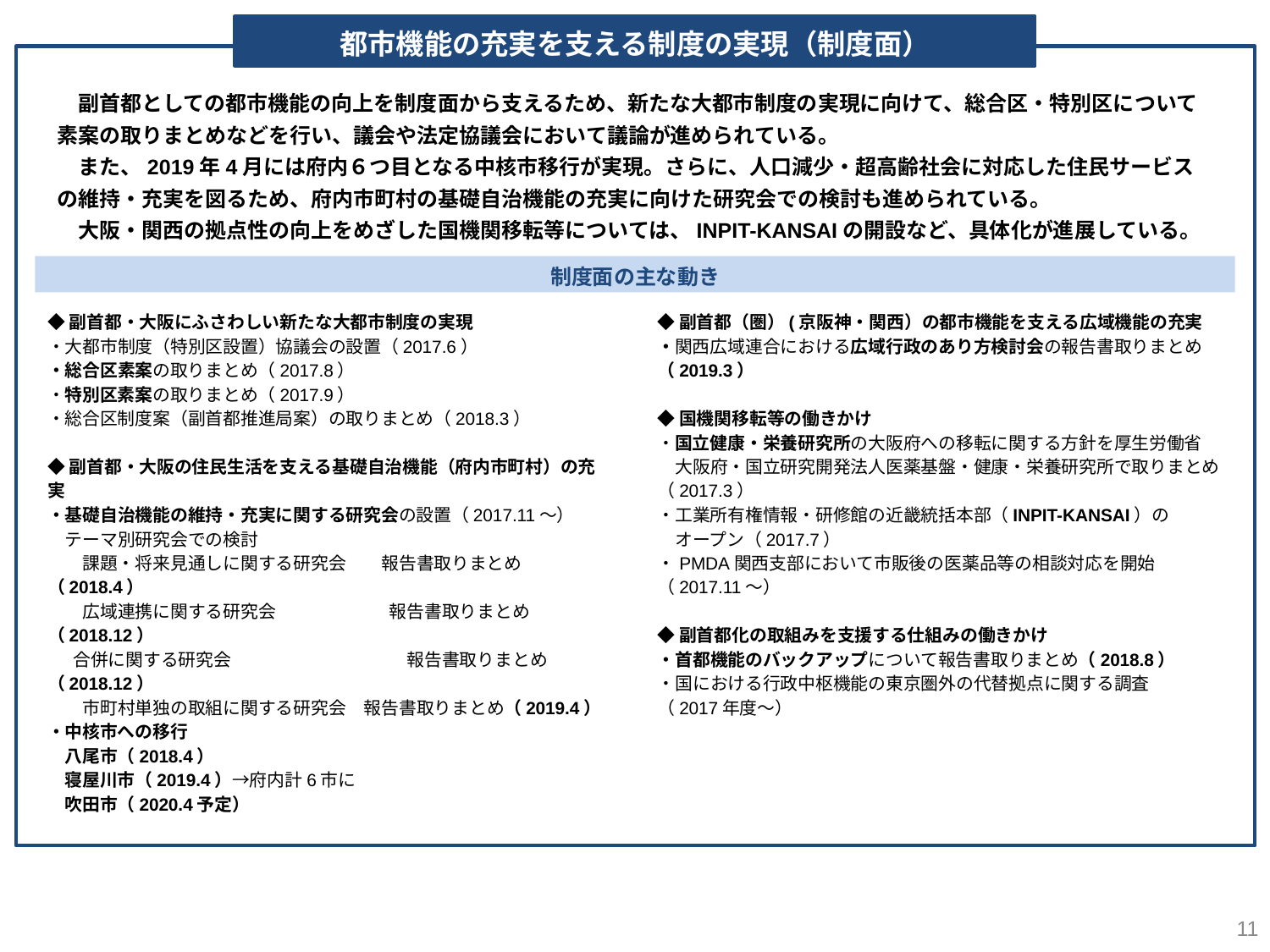

都市機能の充実を支える制度の実現（制度面）

　副首都としての都市機能の向上を制度面から支えるため、新たな大都市制度の実現に向けて、総合区・特別区について素案の取りまとめなどを行い、議会や法定協議会において議論が進められている。
　また、2019年4月には府内６つ目となる中核市移行が実現。さらに、人口減少・超高齢社会に対応した住民サービスの維持・充実を図るため、府内市町村の基礎自治機能の充実に向けた研究会での検討も進められている。
　大阪・関西の拠点性の向上をめざした国機関移転等については、INPIT-KANSAIの開設など、具体化が進展している。
制度面の主な動き
◆副首都・大阪にふさわしい新たな大都市制度の実現
・大都市制度（特別区設置）協議会の設置（2017.6）
・総合区素案の取りまとめ（2017.8）
・特別区素案の取りまとめ（2017.9）
・総合区制度案（副首都推進局案）の取りまとめ（2018.3）

◆副首都・大阪の住民生活を支える基礎自治機能（府内市町村）の充実
・基礎自治機能の維持・充実に関する研究会の設置（2017.11～）
　テーマ別研究会での検討
　　課題・将来見通しに関する研究会　　報告書取りまとめ（2018.4）
　　広域連携に関する研究会　 　　　　 　報告書取りまとめ（2018.12）
　  合併に関する研究会　　　　　　　　　　報告書取りまとめ（2018.12）
　　市町村単独の取組に関する研究会　報告書取りまとめ（2019.4）
・中核市への移行
　八尾市（2018.4）
　寝屋川市（2019.4）→府内計6市に
　吹田市（2020.4予定）

◆副首都（圏）(京阪神・関西）の都市機能を支える広域機能の充実
・関西広域連合における広域行政のあり方検討会の報告書取りまとめ
（2019.3）

◆国機関移転等の働きかけ
・国立健康・栄養研究所の大阪府への移転に関する方針を厚生労働省
　大阪府・国立研究開発法人医薬基盤・健康・栄養研究所で取りまとめ（2017.3）
・工業所有権情報・研修館の近畿統括本部（INPIT-KANSAI）の
　オープン（2017.7）
・PMDA関西支部において市販後の医薬品等の相談対応を開始
（2017.11～）

◆副首都化の取組みを支援する仕組みの働きかけ
・首都機能のバックアップについて報告書取りまとめ（2018.8）
・国における行政中枢機能の東京圏外の代替拠点に関する調査
（2017年度～）

11